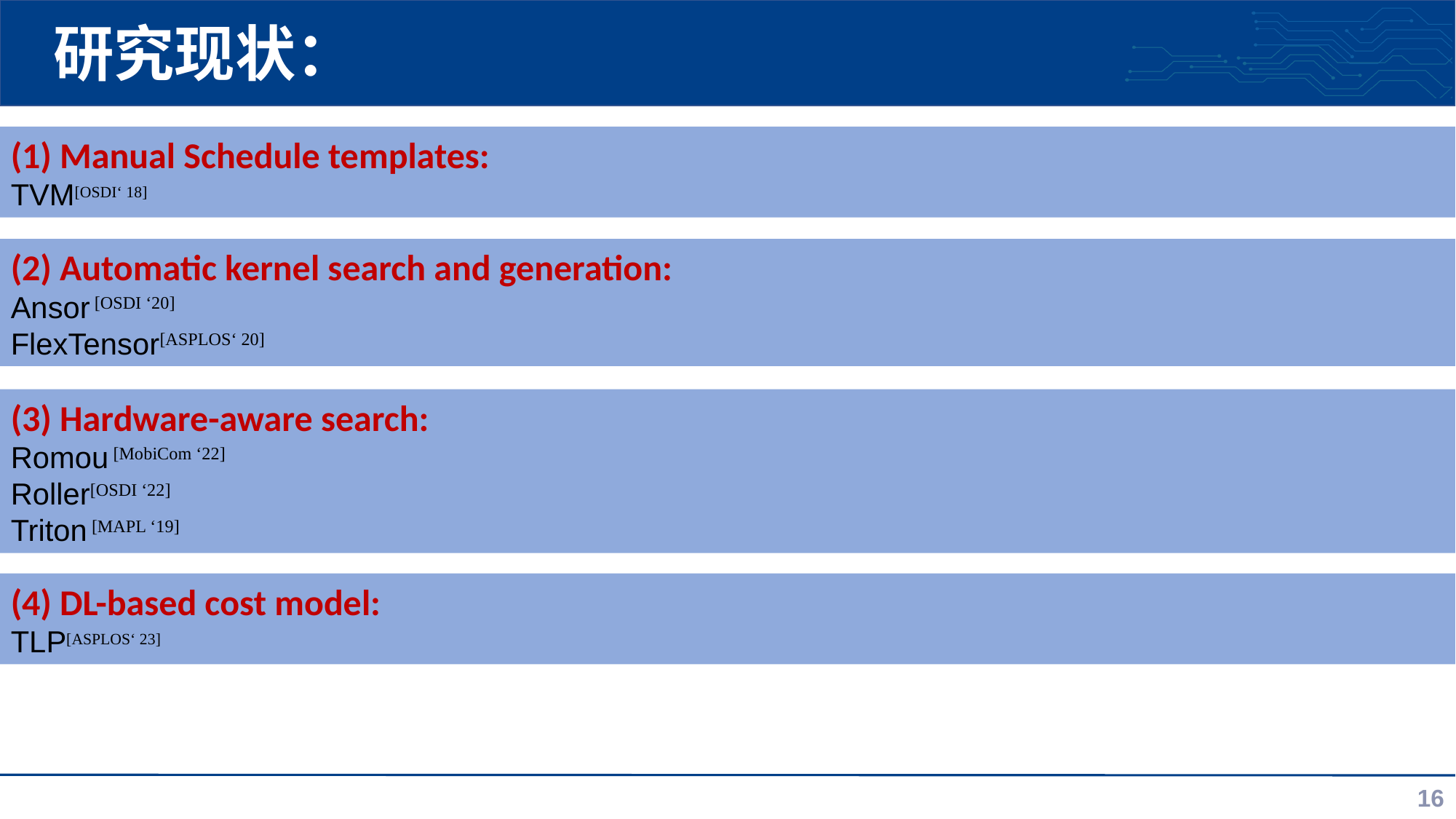

# 研究现状：
(1) Manual Schedule templates:
TVM[OSDI‘ 18]
(2) Automatic kernel search and generation:
Ansor [OSDI ‘20]
FlexTensor[ASPLOS‘ 20]
(3) Hardware-aware search:
Romou [MobiCom ‘22]
Roller[OSDI ‘22]
Triton [MAPL ‘19]
(4) DL-based cost model:
TLP[ASPLOS‘ 23]
16